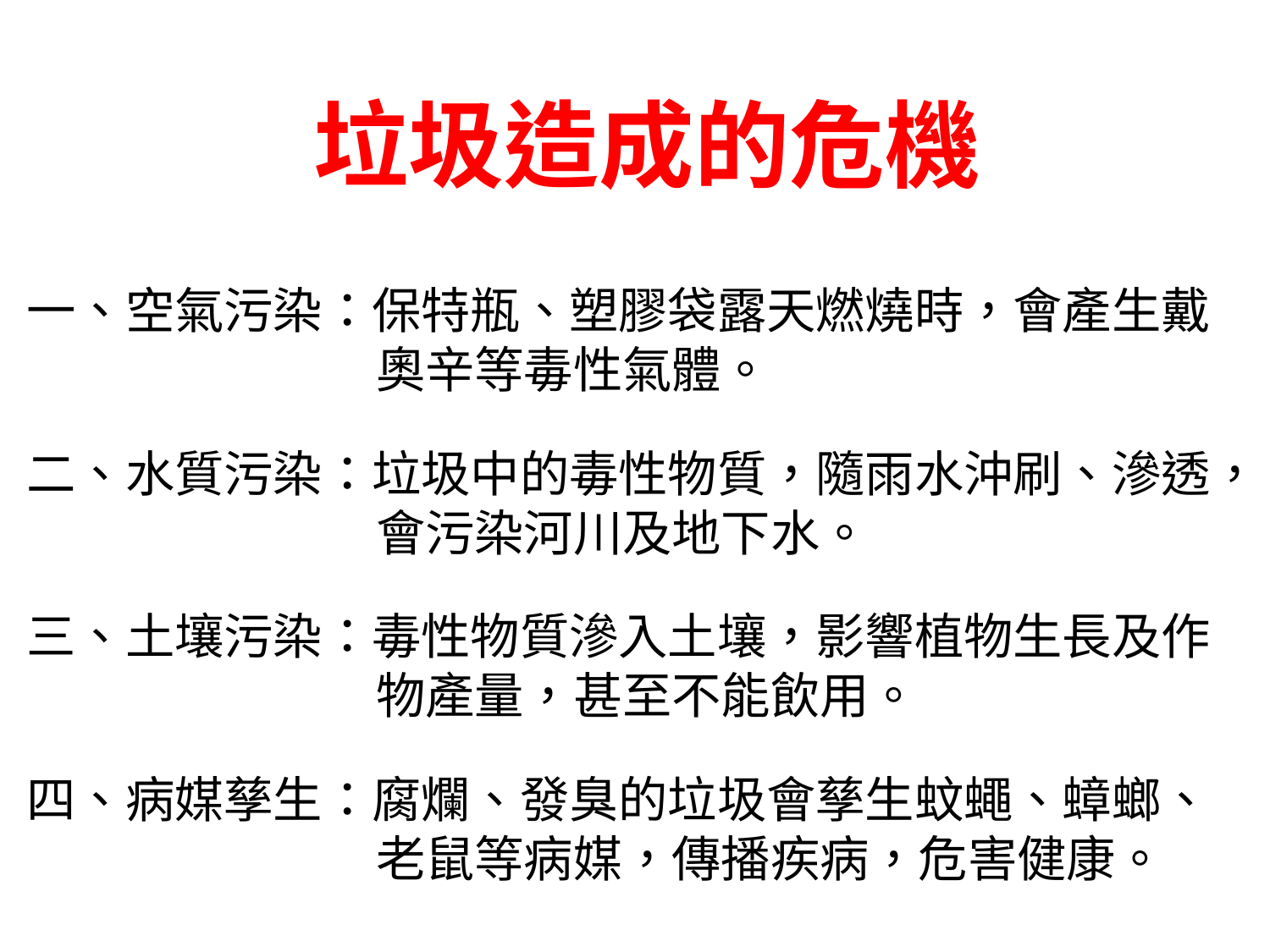

垃圾造成的危機

一、空氣污染：保特瓶、塑膠袋露天燃燒時，會產生戴奧辛等毒性氣體。

二、水質污染：垃圾中的毒性物質，隨雨水沖刷、滲透，會污染河川及地下水。

三、土壤污染：毒性物質滲入土壤，影響植物生長及作物產量，甚至不能飲用。

四、病媒孳生：腐爛、發臭的垃圾會孳生蚊蠅、蟑螂、老鼠等病媒，傳播疾病，危害健康。